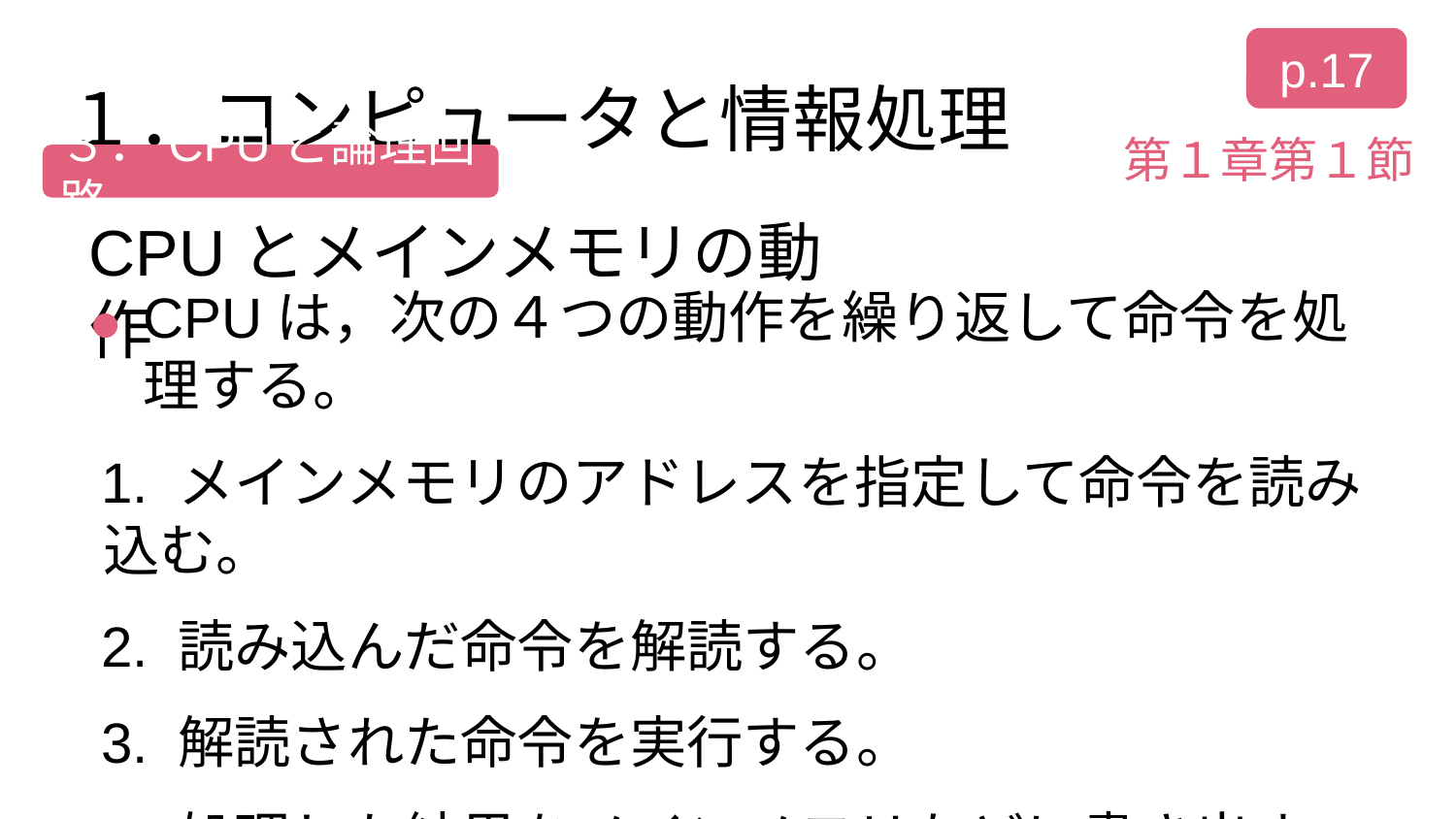

p.17
# １．コンピュータと情報処理
第１章第１節
３．CPUと論理回路
CPUとメインメモリの動作
CPUは，次の４つの動作を繰り返して命令を処理する。
1. メインメモリのアドレスを指定して命令を読み込む。
2. 読み込んだ命令を解読する。
3. 解読された命令を実行する。
4. 処理した結果をメインメモリなどに書き出す。